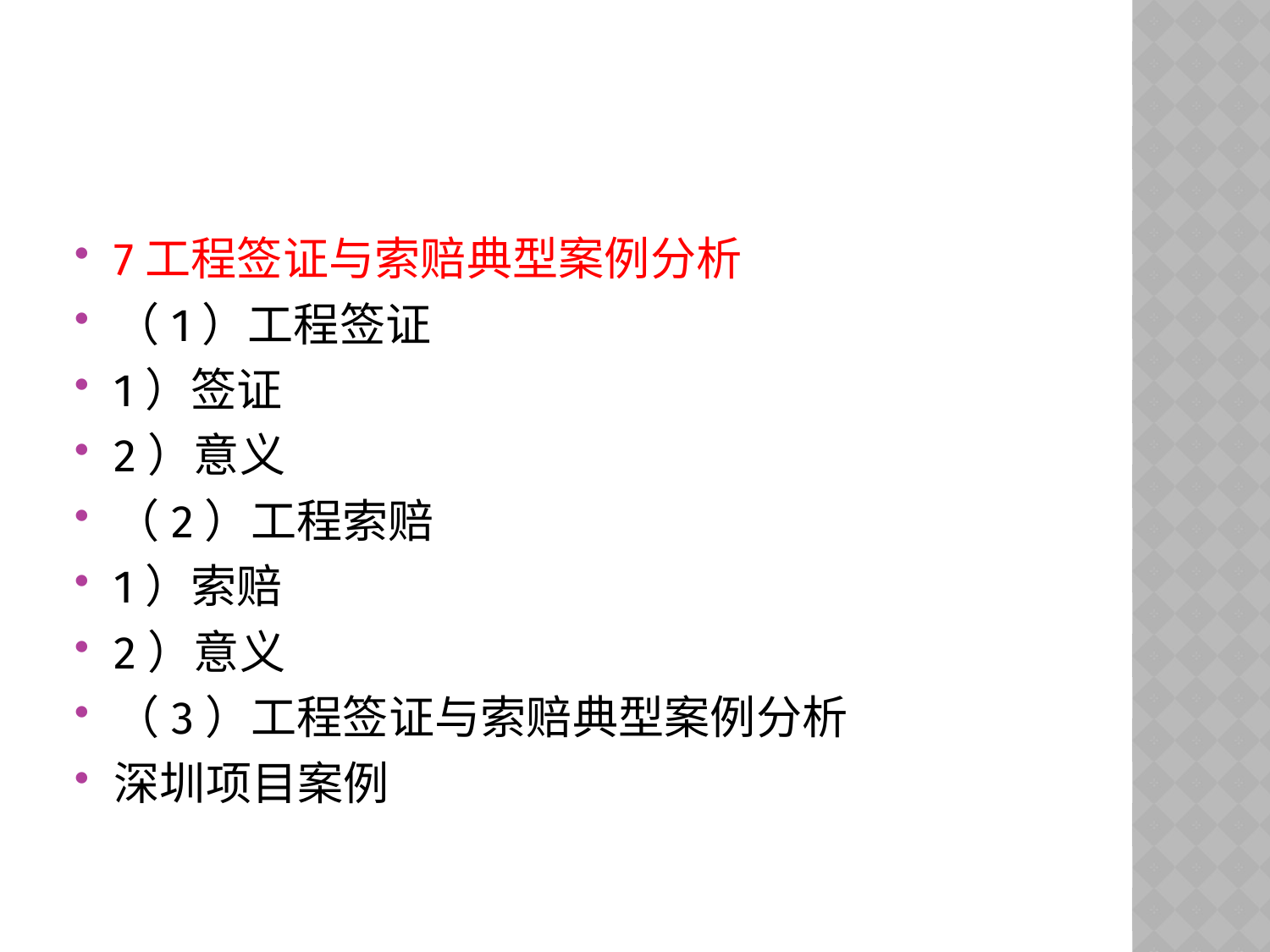

#
7工程签证与索赔典型案例分析
（1）工程签证
1）签证
2）意义
（2）工程索赔
1）索赔
2）意义
（3）工程签证与索赔典型案例分析
深圳项目案例